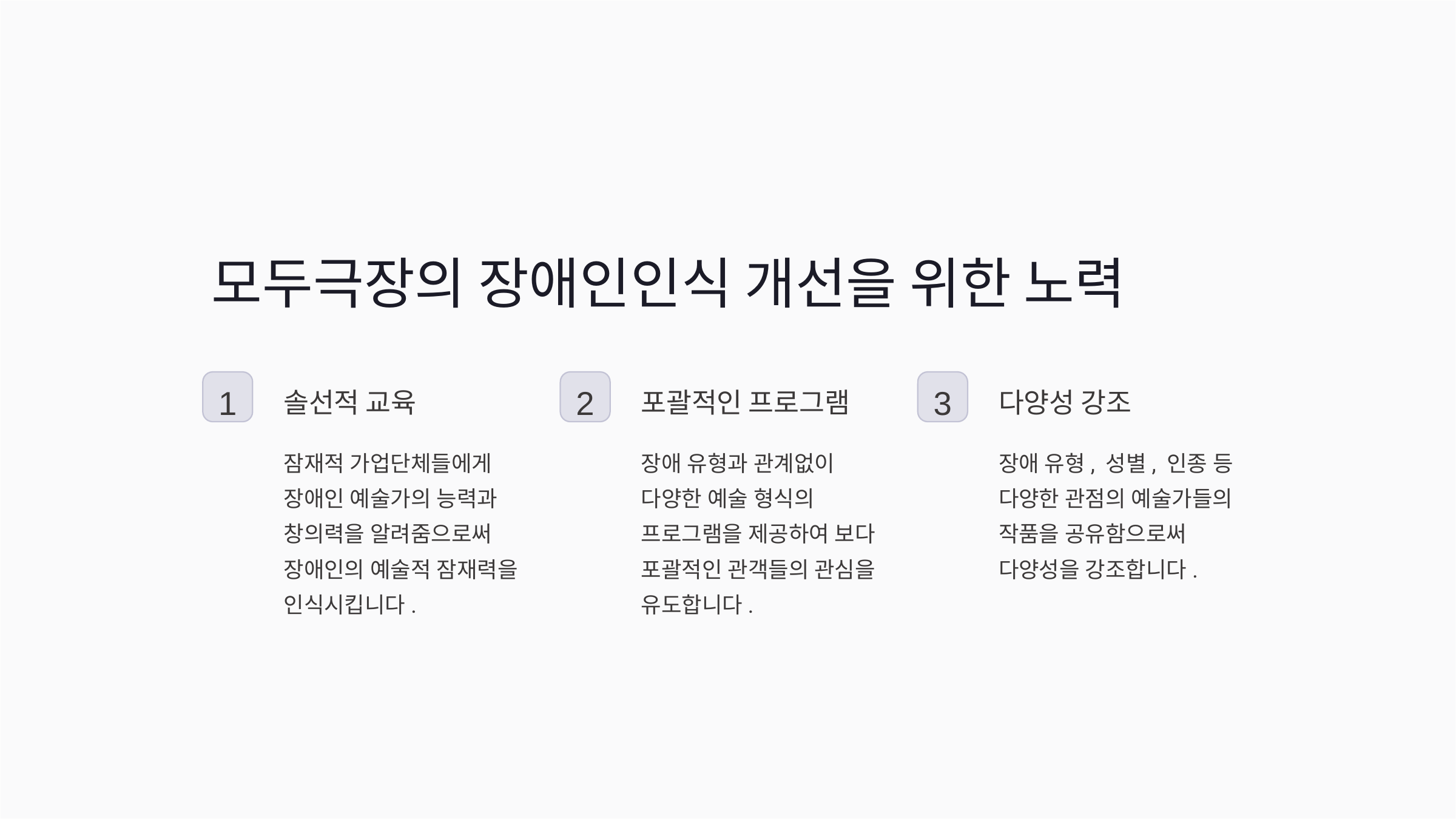

모두극장의 장애인인식 개선을 위한 노력

1
2
3
솔선적 교육
포괄적인 프로그램
다양성 강조
잠재적 가업단체들에게 장애인 예술가의 능력과 창의력을 알려줌으로써 장애인의 예술적 잠재력을 인식시킵니다.
장애 유형과 관계없이 다양한 예술 형식의 프로그램을 제공하여 보다 포괄적인 관객들의 관심을 유도합니다.
장애 유형, 성별, 인종 등 다양한 관점의 예술가들의 작품을 공유함으로써 다양성을 강조합니다.